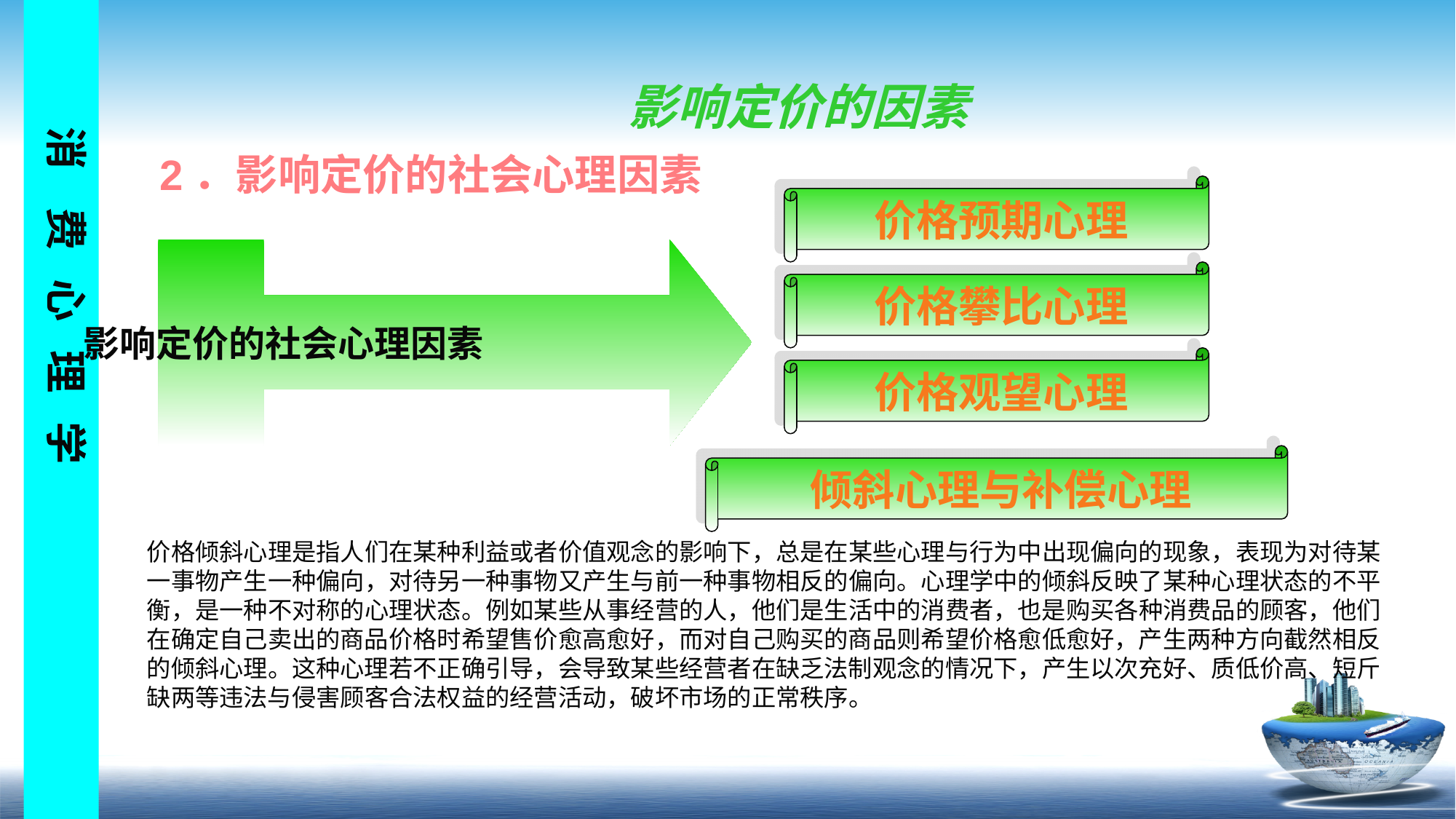

# 影响定价的因素
2．影响定价的社会心理因素

  价格预期心理
                    影响定价的社会心理因素
  价格攀比心理
  价格观望心理
  倾斜心理与补偿心理
价格倾斜心理是指人们在某种利益或者价值观念的影响下，总是在某些心理与行为中出现偏向的现象，表现为对待某一事物产生一种偏向，对待另一种事物又产生与前一种事物相反的偏向。心理学中的倾斜反映了某种心理状态的不平衡，是一种不对称的心理状态。例如某些从事经营的人，他们是生活中的消费者，也是购买各种消费品的顾客，他们在确定自己卖出的商品价格时希望售价愈高愈好，而对自己购买的商品则希望价格愈低愈好，产生两种方向截然相反的倾斜心理。这种心理若不正确引导，会导致某些经营者在缺乏法制观念的情况下，产生以次充好、质低价高、短斤缺两等违法与侵害顾客合法权益的经营活动，破坏市场的正常秩序。